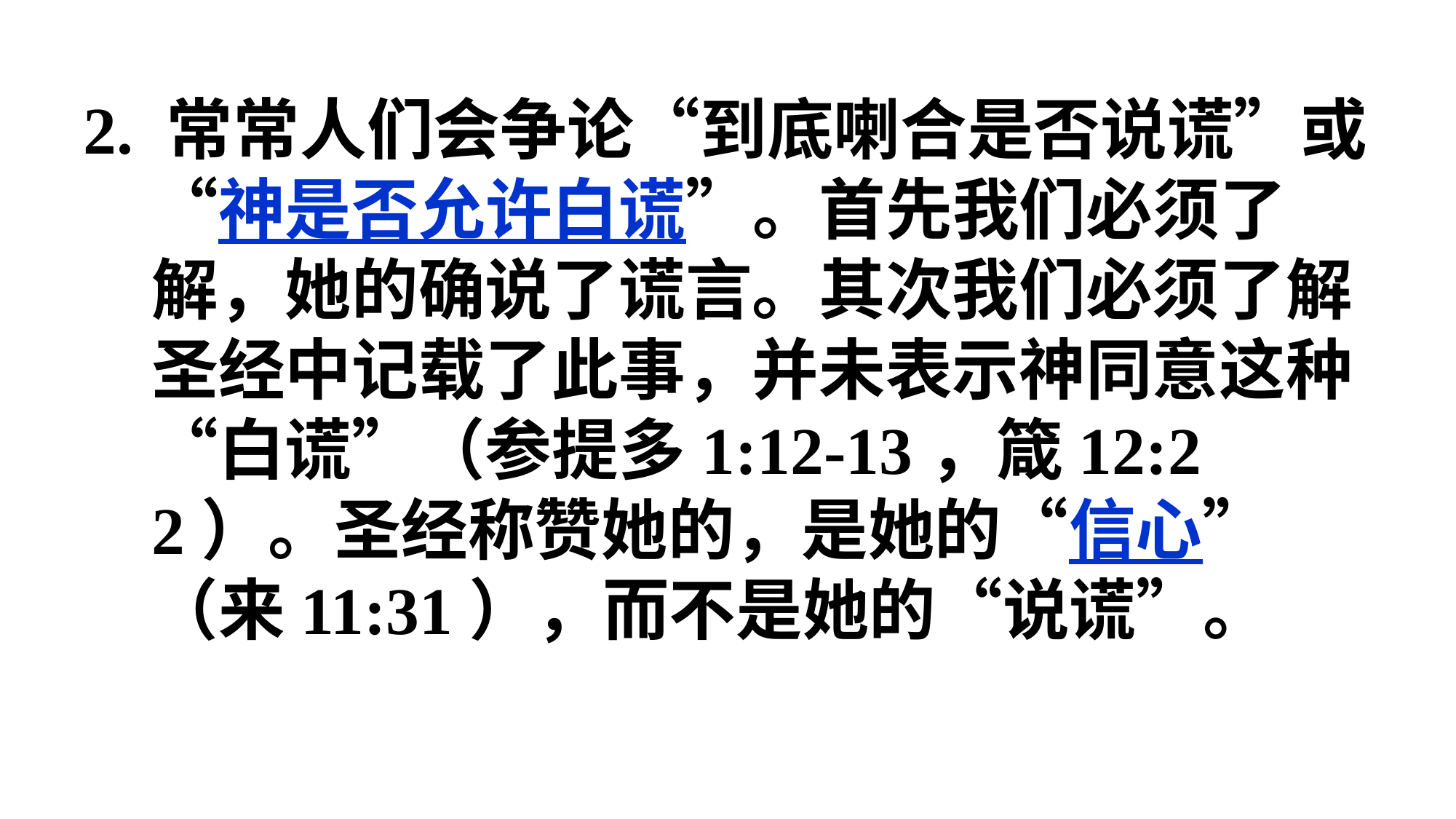

2. 常常人们会争论“到底喇合是否说谎”或“神是否允许白谎”。首先我们必须了解，她的确说了谎言。其次我们必须了解圣经中记载了此事，并未表示神同意这种“白谎”（参提多1:12-13，箴12:22）。圣经称赞她的，是她的“信心”（来11:31），而不是她的“说谎”。